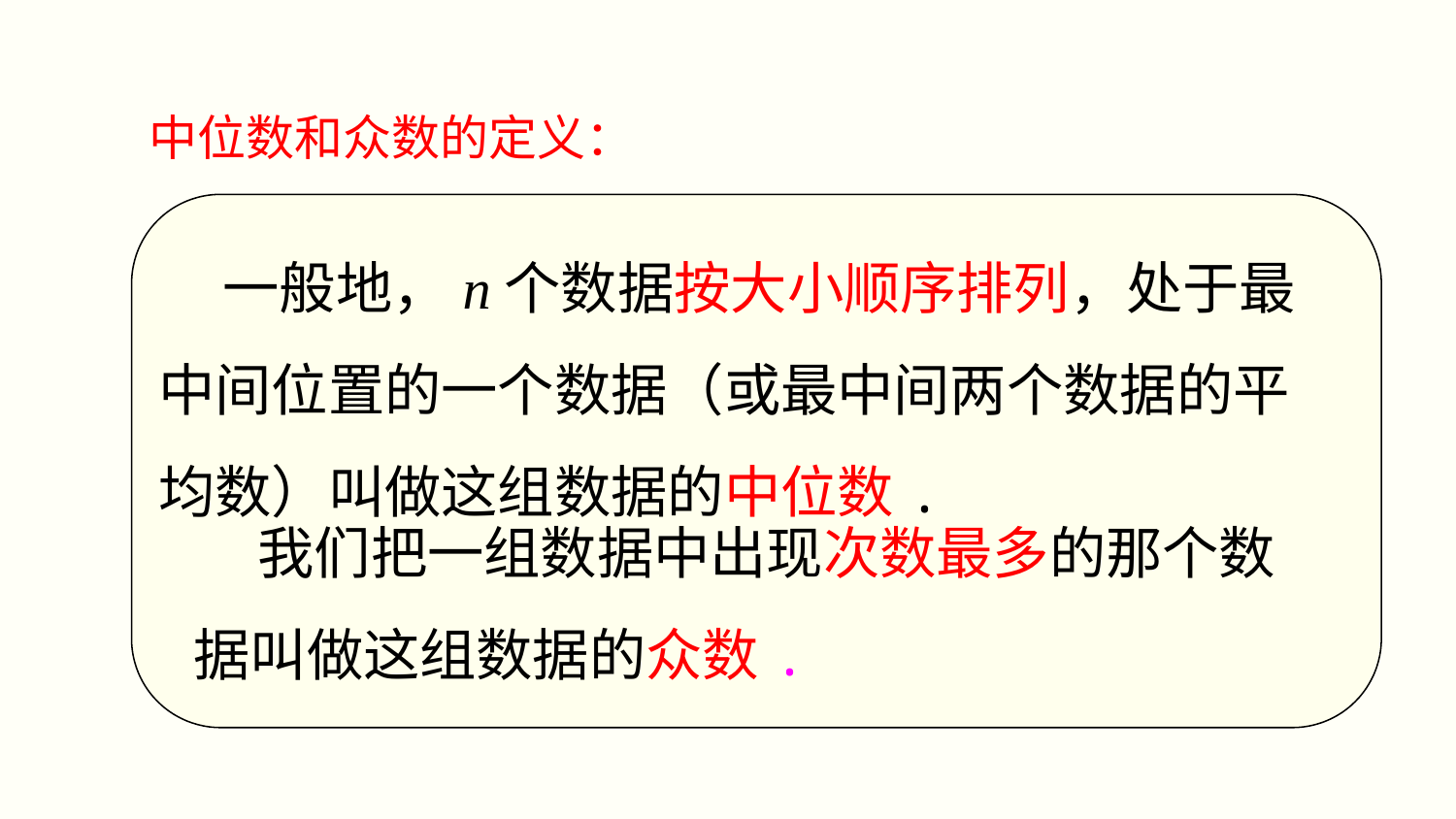

中位数和众数的定义：

    一般地，n个数据按大小顺序排列，处于最中间位置的一个数据（或最中间两个数据的平均数）叫做这组数据的中位数.
    我们把一组数据中出现次数最多的那个数据叫做这组数据的众数.